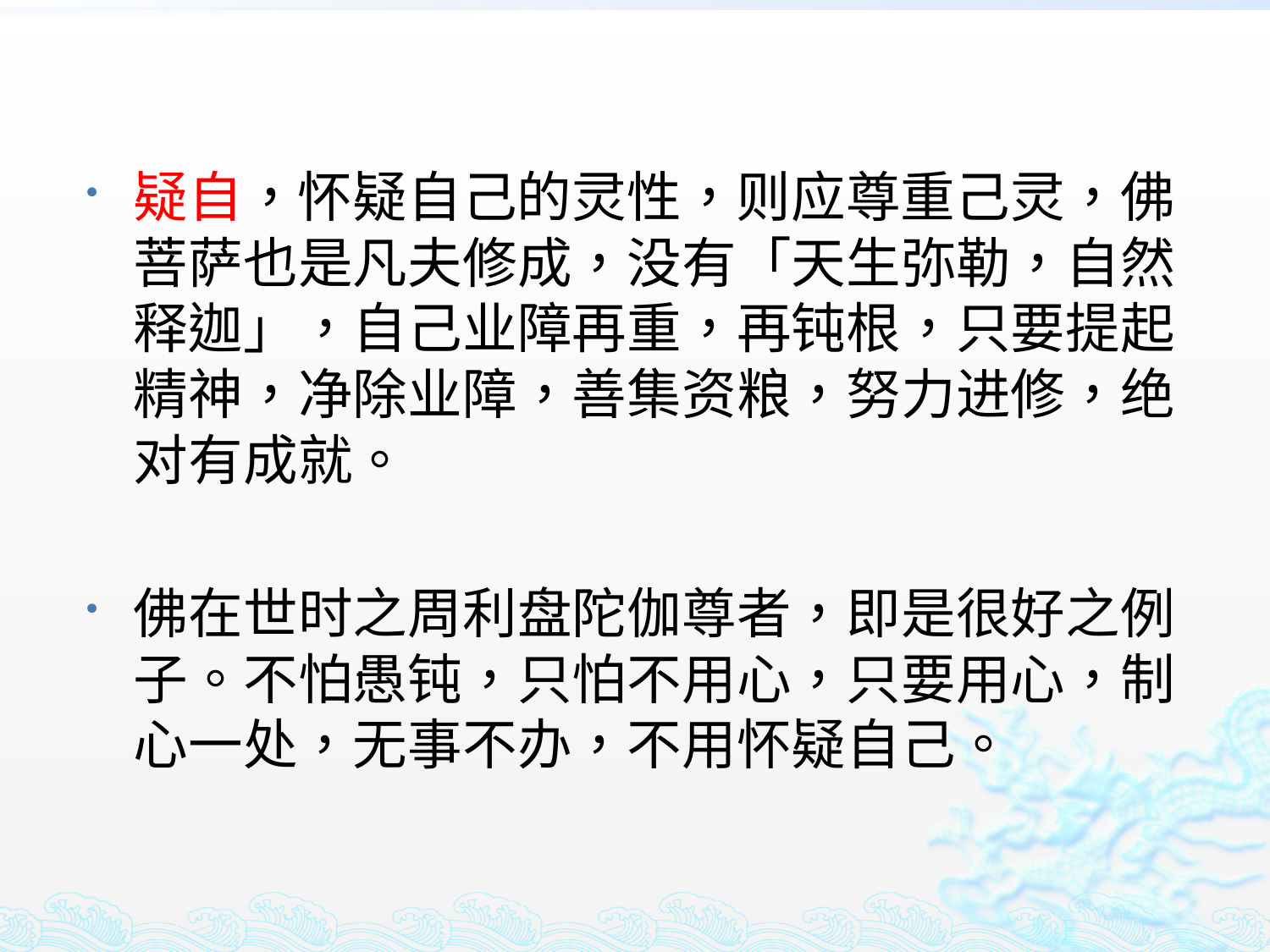

疑自，怀疑自己的灵性，则应尊重己灵，佛菩萨也是凡夫修成，没有「天生弥勒，自然释迦」，自己业障再重，再钝根，只要提起精神，净除业障，善集资粮，努力进修，绝对有成就。

佛在世时之周利盘陀伽尊者，即是很好之例子。不怕愚钝，只怕不用心，只要用心，制心一处，无事不办，不用怀疑自己。